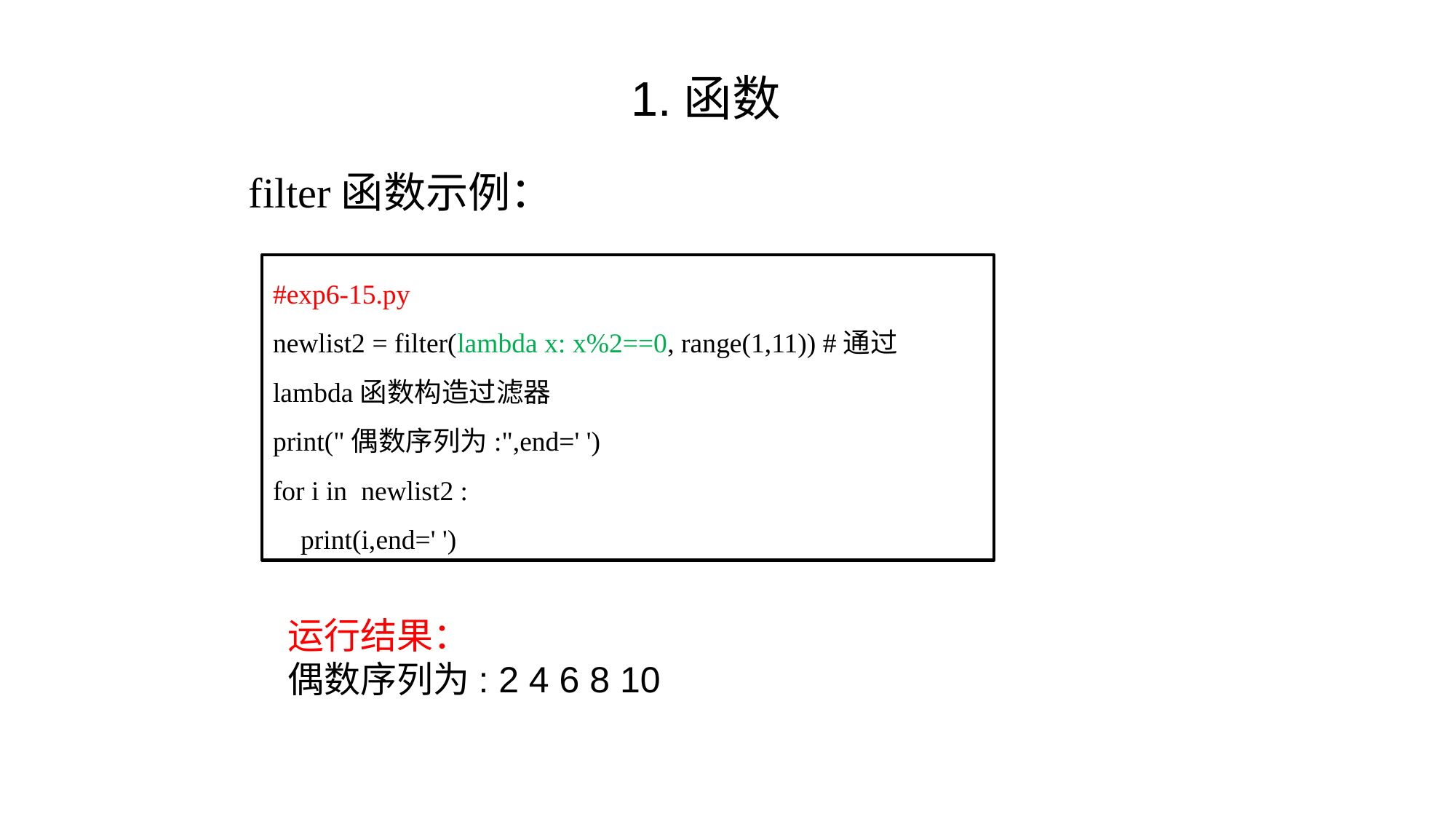

# 1.函数
filter函数示例：
#exp6-15.py
newlist2 = filter(lambda x: x%2==0, range(1,11)) #通过lambda函数构造过滤器
print("偶数序列为:",end=' ')
for i in  newlist2 :
    print(i,end=' ')
运行结果：
偶数序列为: 2 4 6 8 10